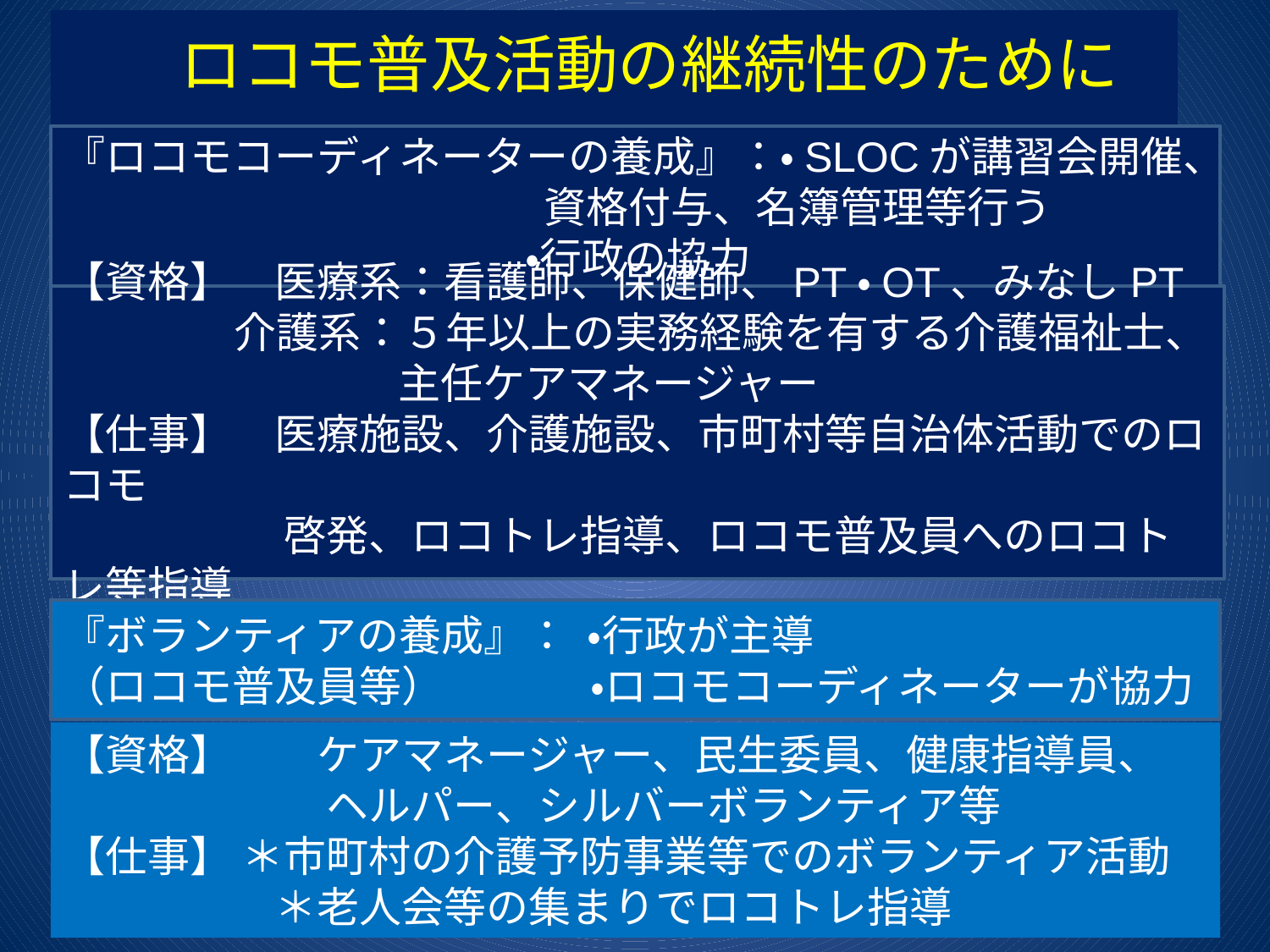

ロコモ普及活動の継続性のために
『ロコモコーディネーターの養成』：・SLOCが講習会開催、
                                             　資格付与、名簿管理等行う
                                           　・行政の協力
【資格】　医療系：看護師、保健師、PT・OT、みなしPT
        　　介護系：５年以上の実務経験を有する介護福祉士、
　　　　　             主任ケアマネージャー
【仕事】　医療施設、介護施設、市町村等自治体活動でのロコモ
　　　　　 啓発、ロコトレ指導、ロコモ普及員へのロコトレ等指導
『ボランティアの養成』：  ・行政が主導
（ロコモ普及員等） 　 　　・ロコモコーディネーターが協力
【資格】　　ケアマネージャー、民生委員、健康指導員、
　　　　　　 ヘルパー、シルバーボランティア等
【仕事】 ＊市町村の介護予防事業等でのボランティア活動
　　　　　＊老人会等の集まりでロコトレ指導